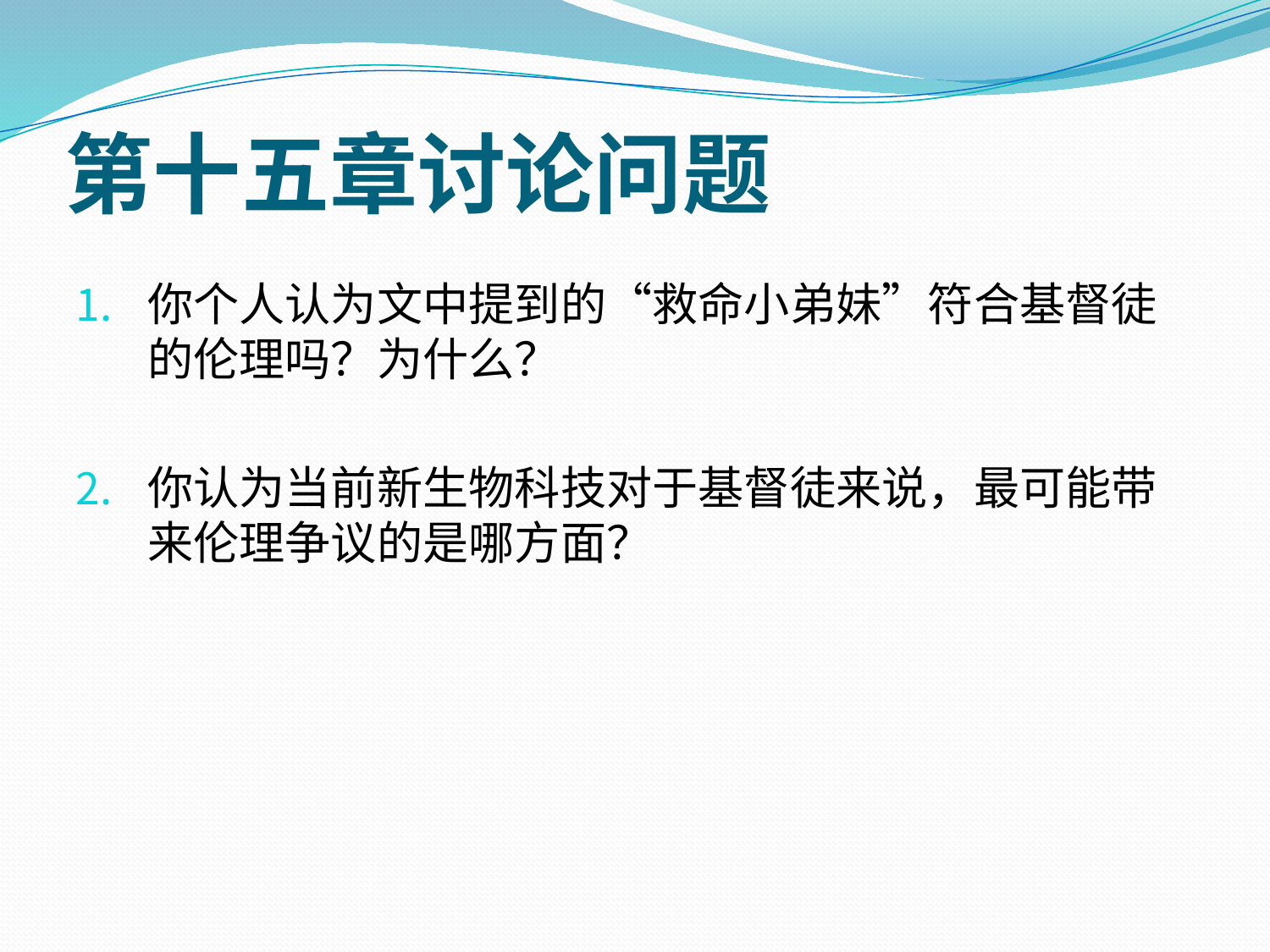

# 第十五章讨论问题
你个人认为文中提到的“救命小弟妹”符合基督徒的伦理吗？为什么？

你认为当前新生物科技对于基督徒来说，最可能带来伦理争议的是哪方面？